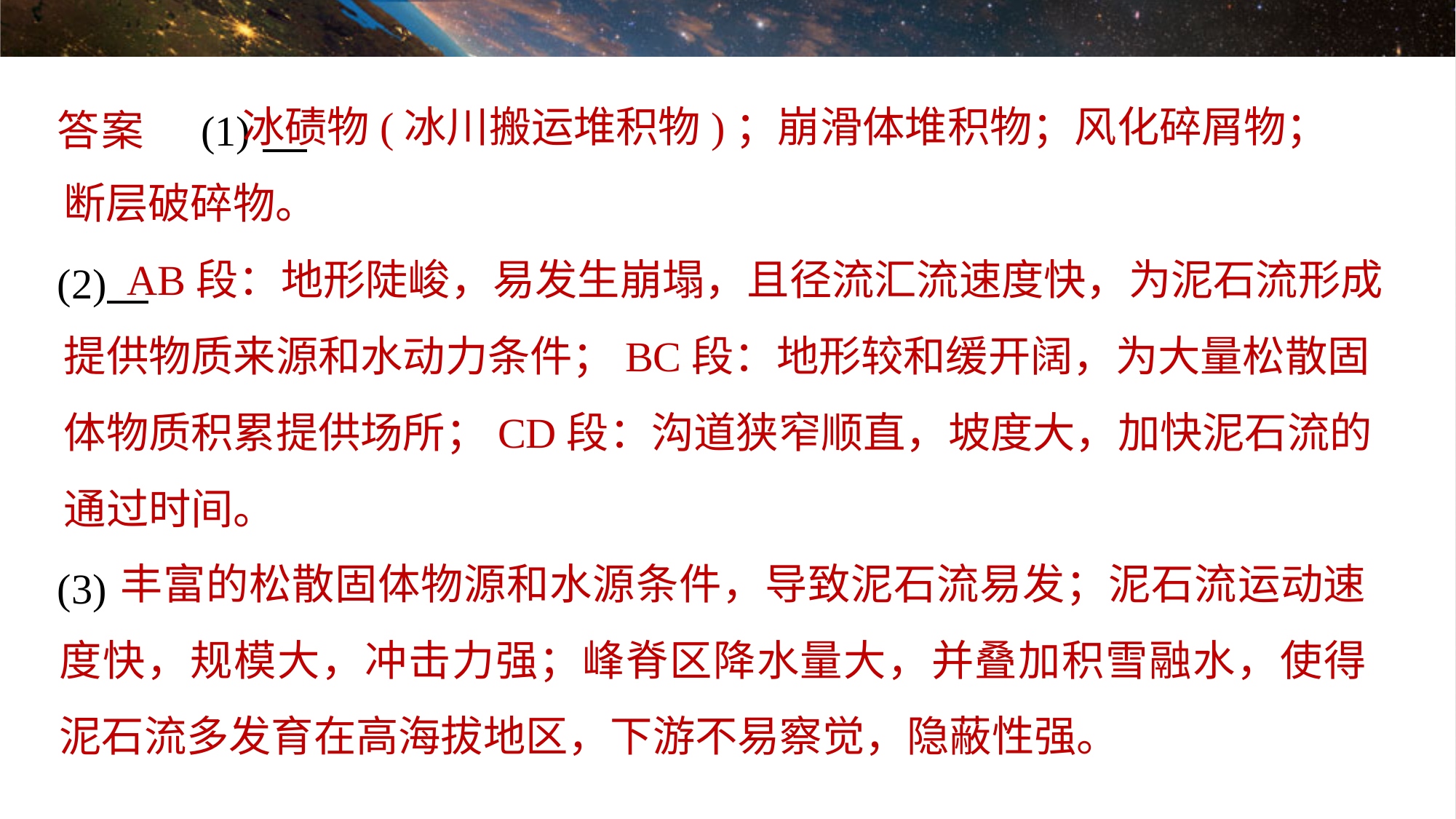

冰碛物(冰川搬运堆积物)；崩滑体堆积物；风化碎屑物；断层破碎物。
答案　(1)
(2)
(3)
      AB段：地形陡峻，易发生崩塌，且径流汇流速度快，为泥石流形成提供物质来源和水动力条件；BC段：地形较和缓开阔，为大量松散固体物质积累提供场所；CD段：沟道狭窄顺直，坡度大，加快泥石流的通过时间。
     丰富的松散固体物源和水源条件，导致泥石流易发；泥石流运动速度快，规模大，冲击力强；峰脊区降水量大，并叠加积雪融水，使得泥石流多发育在高海拔地区，下游不易察觉，隐蔽性强。